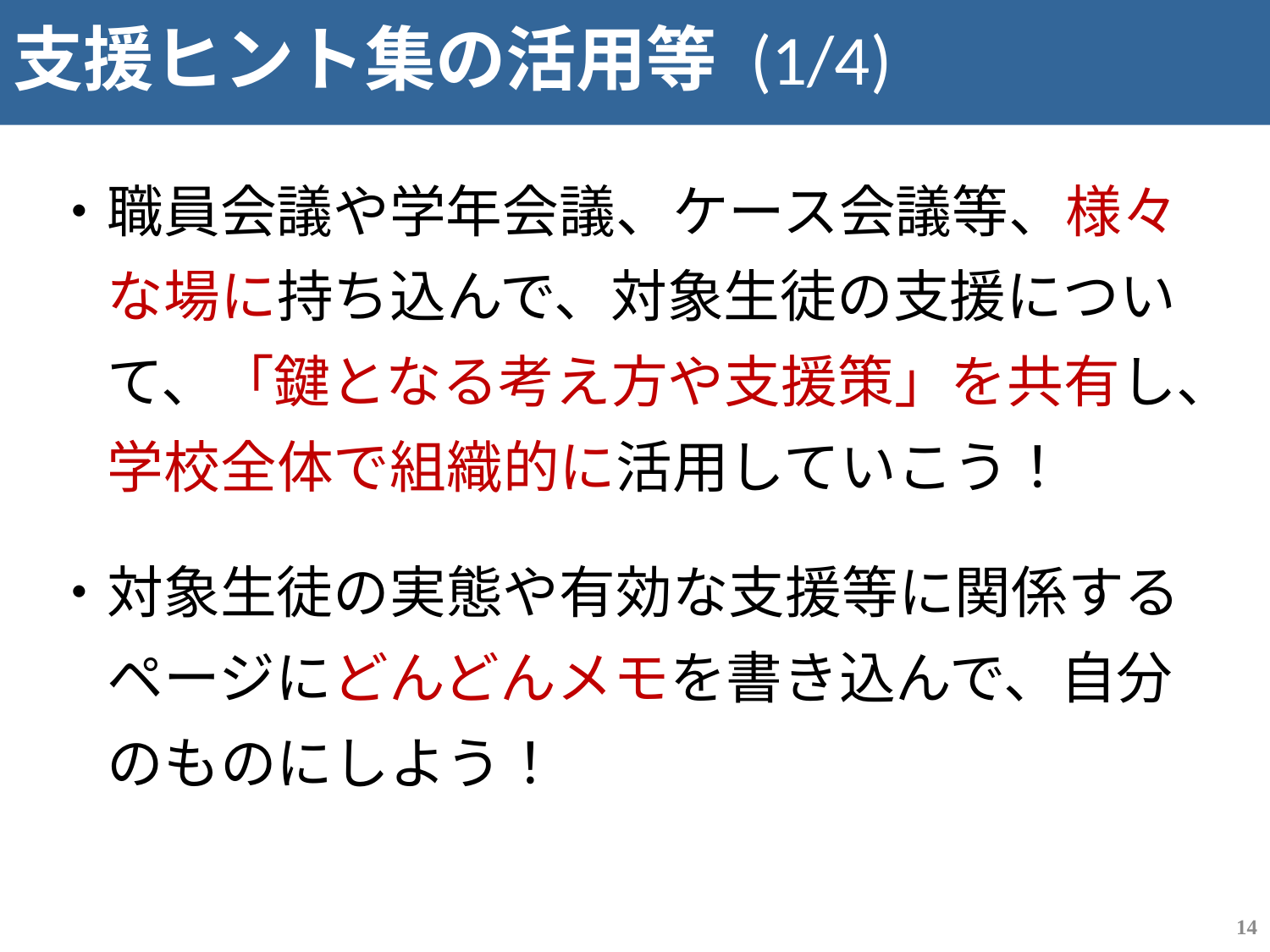

支援ヒント集の活用等 (1/4)
・職員会議や学年会議、ケース会議等、様々
　な場に持ち込んで、対象生徒の支援につい
　て、「鍵となる考え方や支援策」を共有し、
　学校全体で組織的に活用していこう！

・対象生徒の実態や有効な支援等に関係する
　ページにどんどんメモを書き込んで、自分
　のものにしよう！
14